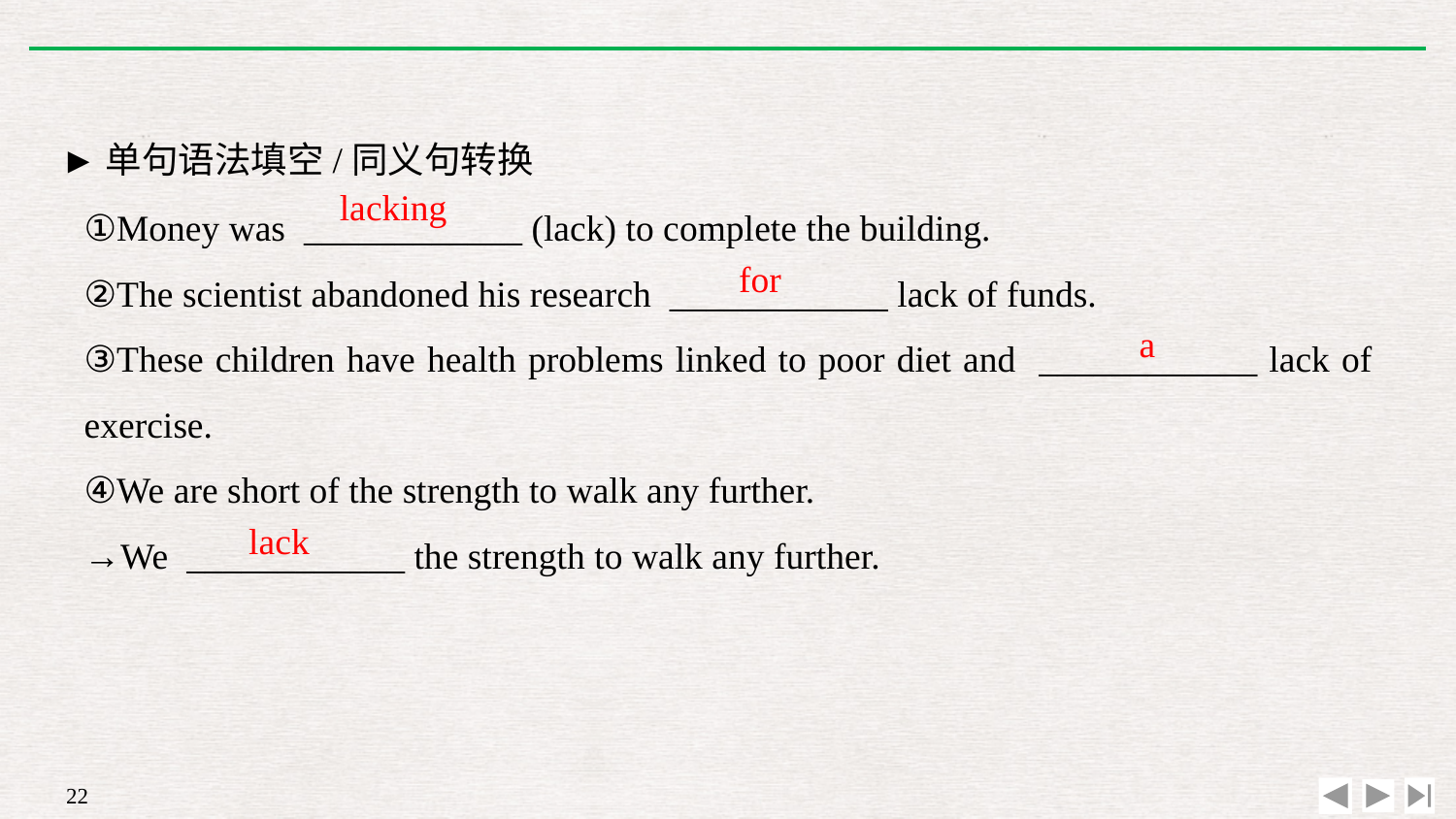

►单句语法填空/同义句转换
①Money was  ____________ (lack) to complete the building.
②The scientist abandoned his research  ____________ lack of funds.
③These children have health problems linked to poor diet and  ____________ lack of exercise.
④We are short of the strength to walk any further.
→We  ____________ the strength to walk any further.
lacking
for
a
lack